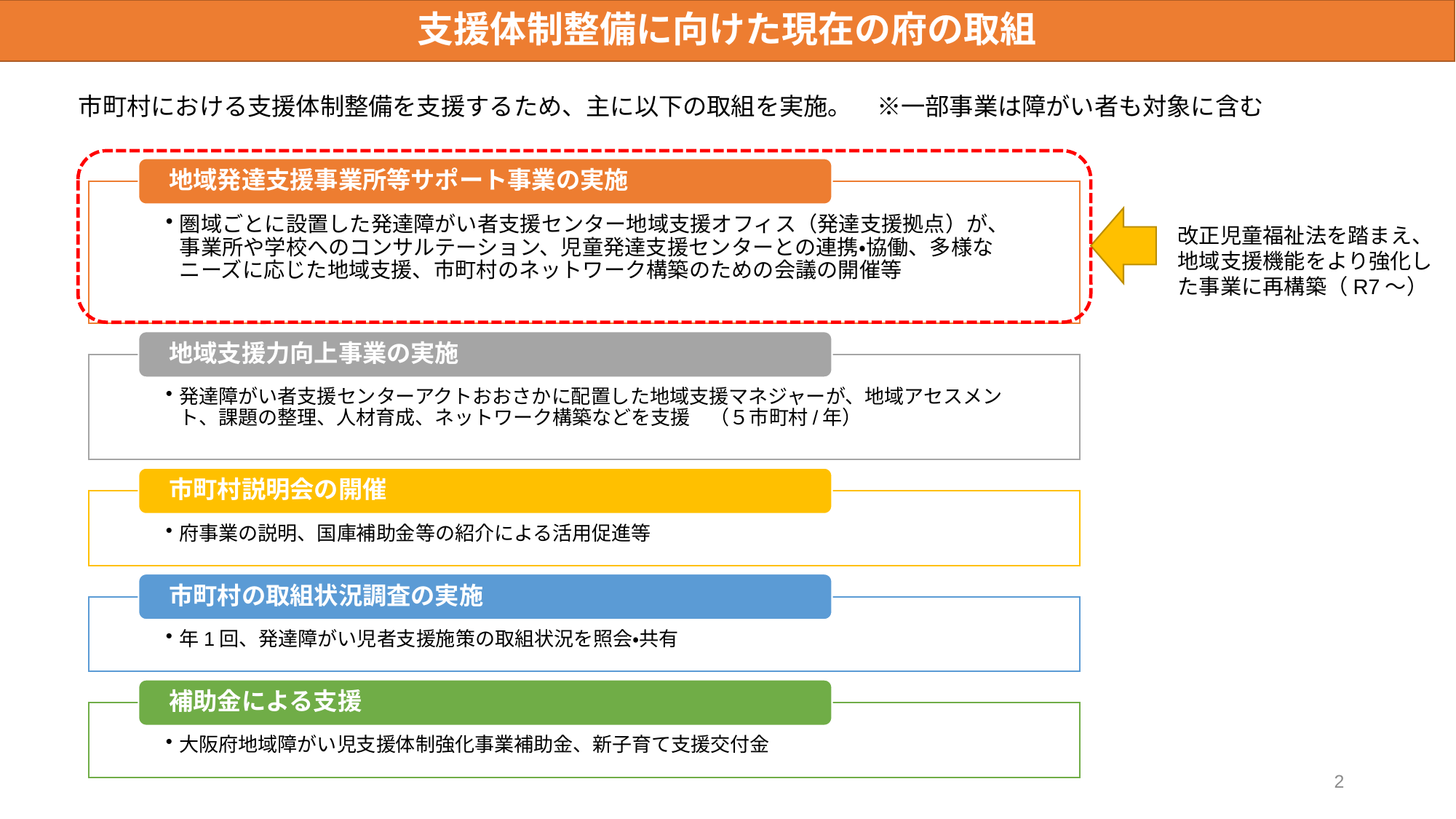

支援体制整備に向けた現在の府の取組
市町村における支援体制整備を支援するため、主に以下の取組を実施。　※一部事業は障がい者も対象に含む
圏域ごとに設置した発達障がい者支援センター地域支援オフィス（発達支援拠点）が、事業所や学校へのコンサルテーション、児童発達支援センターとの連携・協働、多様なニーズに応じた地域支援、市町村のネットワーク構築のための会議の開催等
地域発達支援事業所等サポート事業の実施
発達障がい者支援センターアクトおおさかに配置した地域支援マネジャーが、地域アセスメント、課題の整理、人材育成、ネットワーク構築などを支援　（５市町村/年）
地域支援力向上事業の実施
府事業の説明、国庫補助金等の紹介による活用促進等
市町村説明会の開催
年1回、発達障がい児者支援施策の取組状況を照会・共有
市町村の取組状況調査の実施
大阪府地域障がい児支援体制強化事業補助金、新子育て支援交付金
補助金による支援

改正児童福祉法を踏まえ、地域支援機能をより強化した事業に再構築（R7～）
2